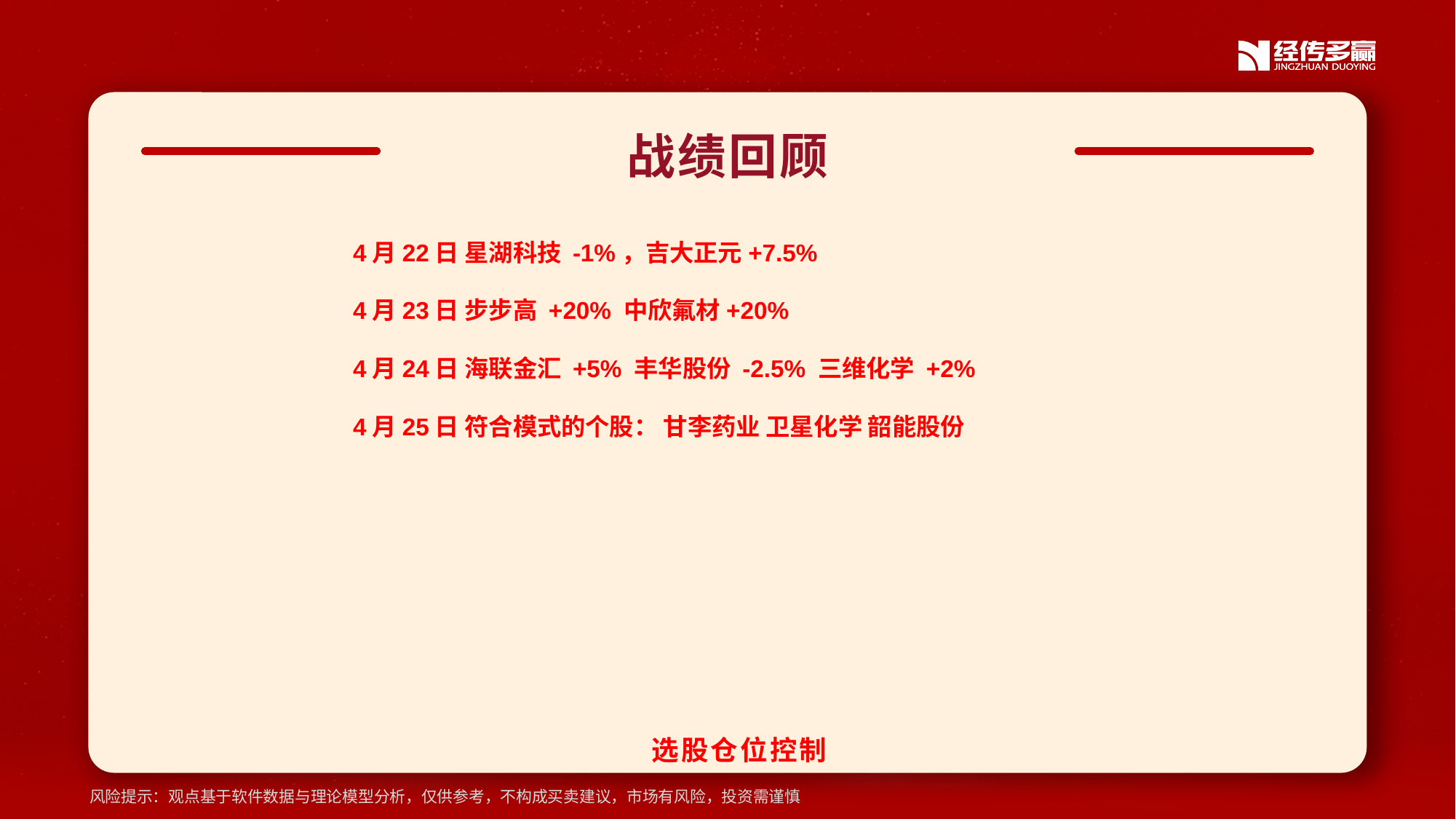

战绩回顾
4月22日 星湖科技 -1%，吉大正元+7.5%

4月23日 步步高 +20% 中欣氟材+20%

4月24日 海联金汇 +5% 丰华股份 -2.5% 三维化学 +2%

4月25日 符合模式的个股： 甘李药业 卫星化学 韶能股份
  选股仓位控制